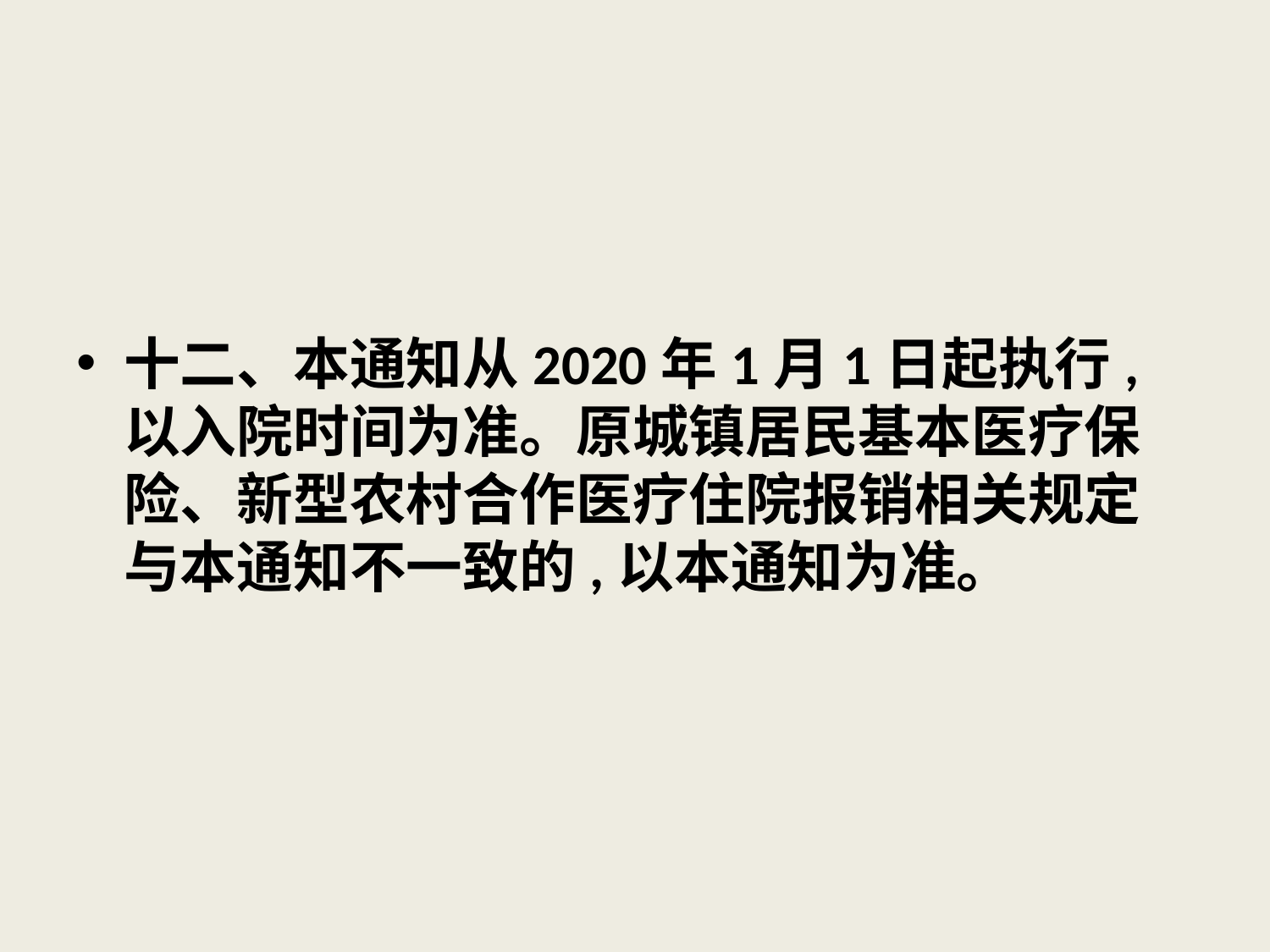

#

十二、本通知从2020年1月1日起执行,以入院时间为准。原城镇居民基本医疗保险、新型农村合作医疗住院报销相关规定与本通知不一致的,以本通知为准。